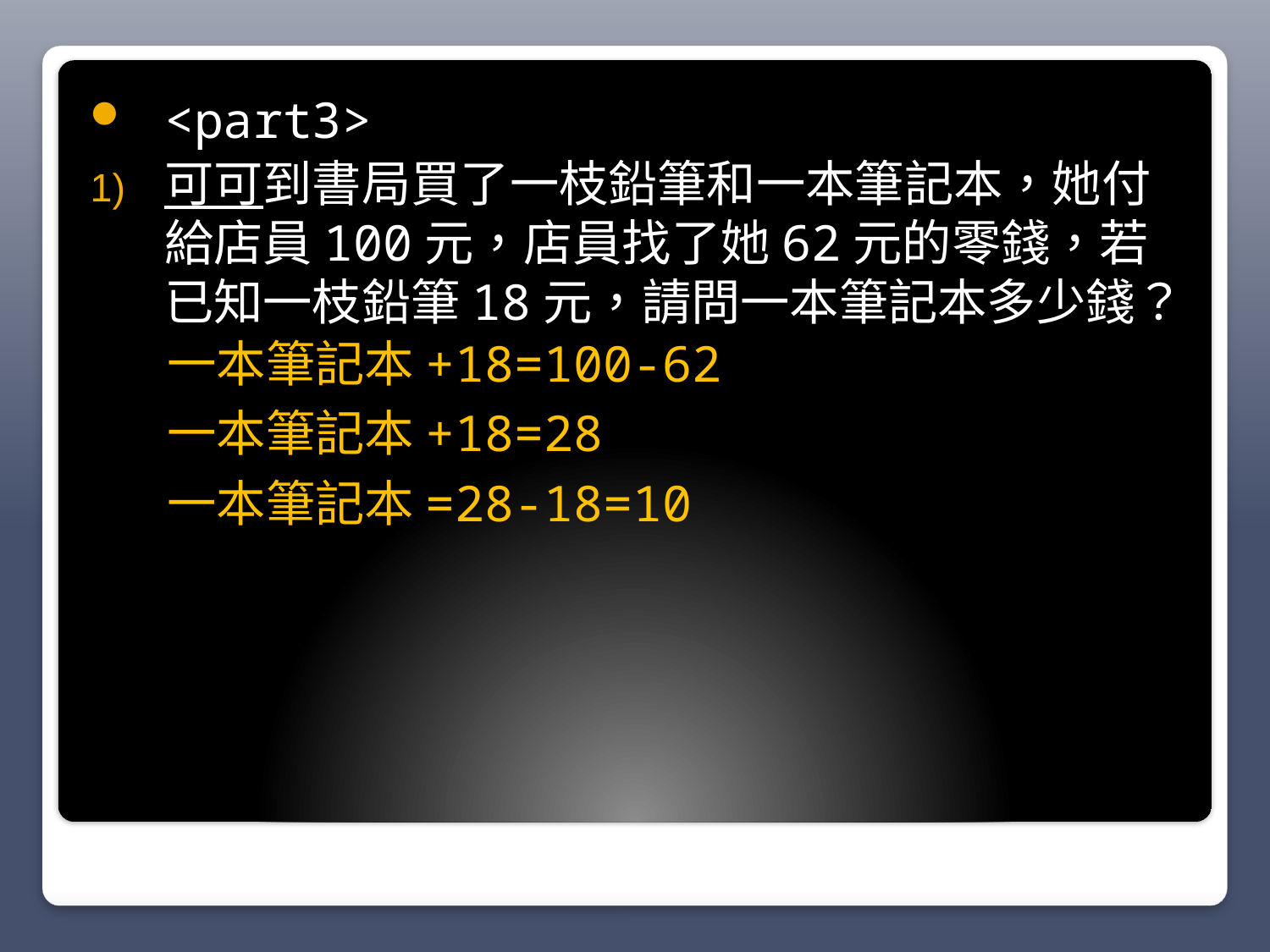

<part3>
可可到書局買了一枝鉛筆和一本筆記本，她付給店員100元，店員找了她62元的零錢，若已知一枝鉛筆18元，請問一本筆記本多少錢？

一本筆記本+18=100-62
一本筆記本+18=28
一本筆記本=28-18=10